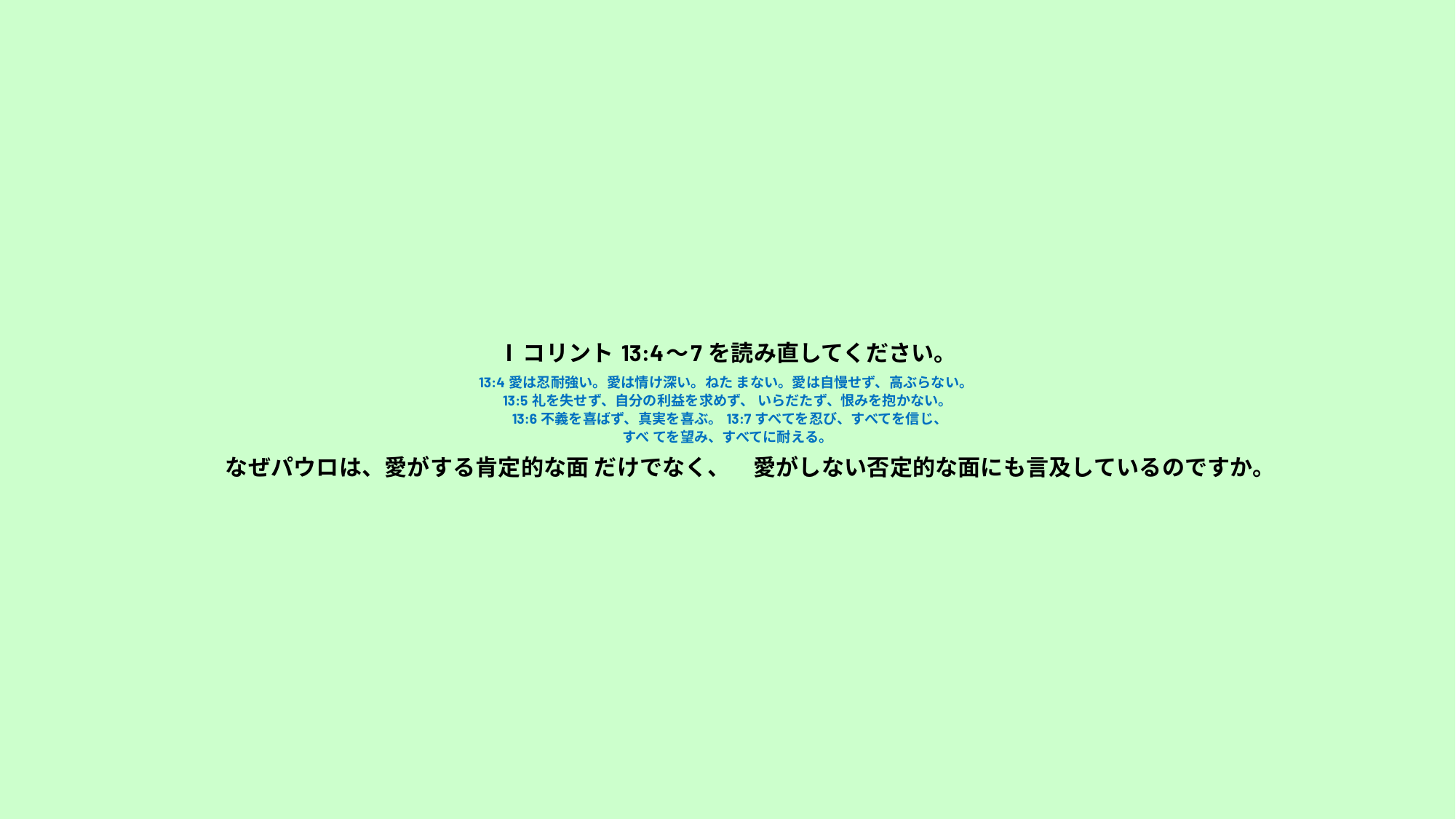

# Ⅰコリント 13:4～7 を読み直してください。 　 13:4 愛は忍耐強い。愛は情け深い。ねた まない。愛は自慢せず、高ぶらない。 13:5 礼を失せず、自分の利益を求めず、 いらだたず、恨みを抱かない。 13:6 不義を喜ばず、真実を喜ぶ。 13:7 すべてを忍び、すべてを信じ、 すべ てを望み、すべてに耐える。 　 　　なぜパウロは、愛がする肯定的な面 だけでなく、　愛がしない否定的な面にも言及しているのですか。